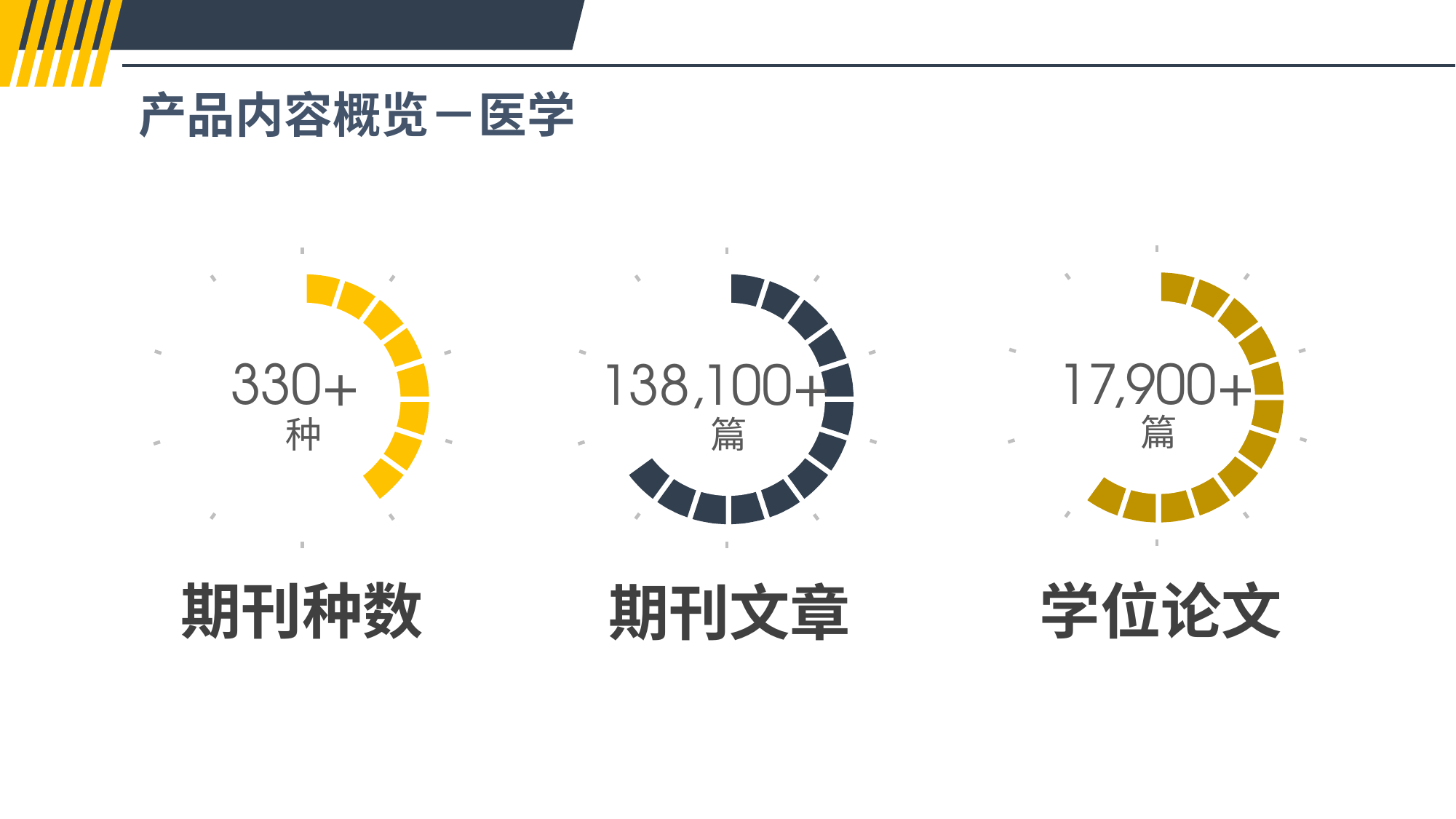

产品内容概览－医学

篇

种

篇
17,900+
330+
138,100+
学位论文
期刊种数
期刊文章